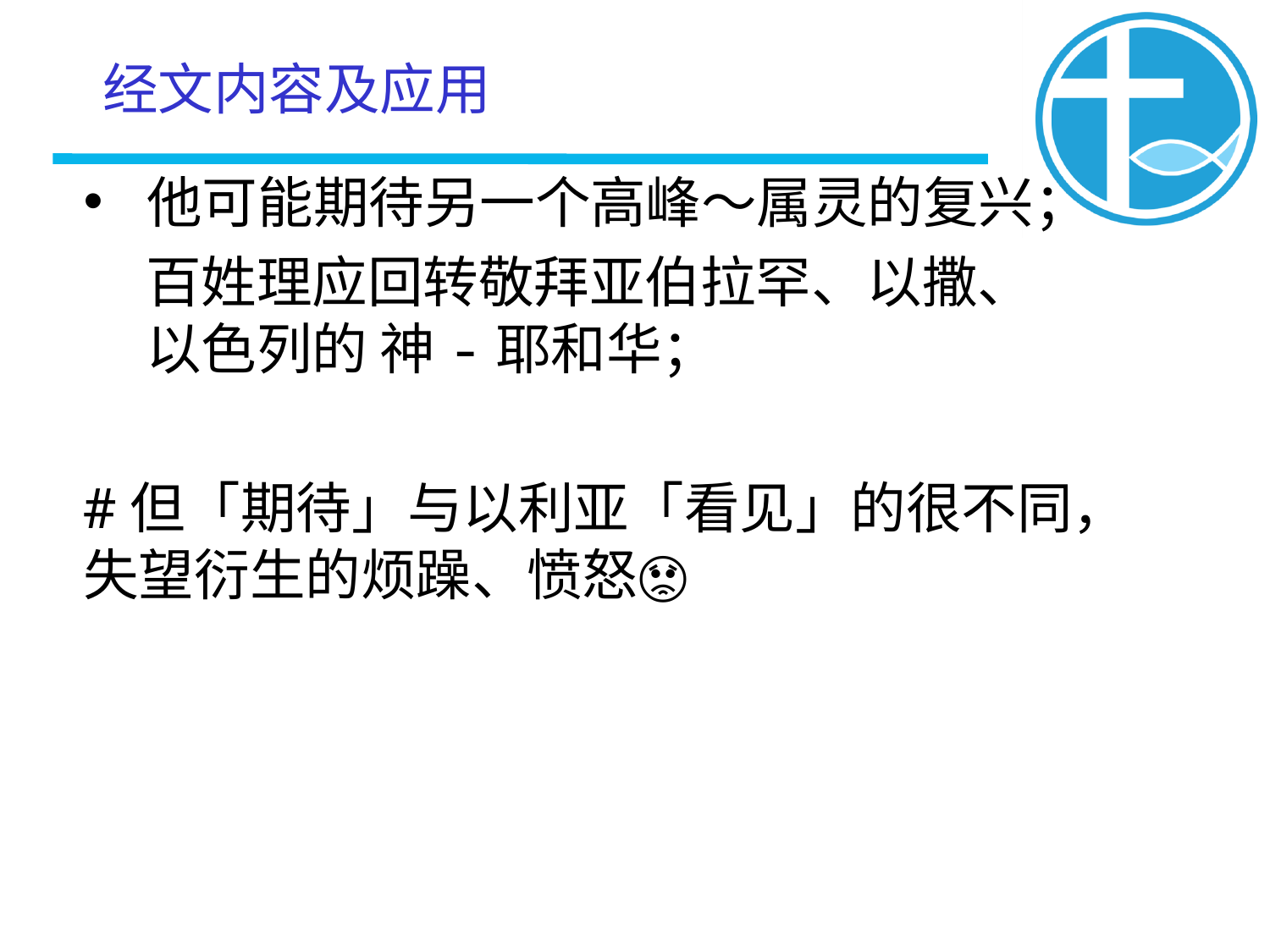

# 经文内容及应用
他可能期待另一个高峰～属灵的复兴；
百姓理应回转敬拜亚伯拉罕、以撒、以色列的 神-耶和华；

#但「期待」与以利亚「看见」的很不同，失望衍生的烦躁、愤怒😡